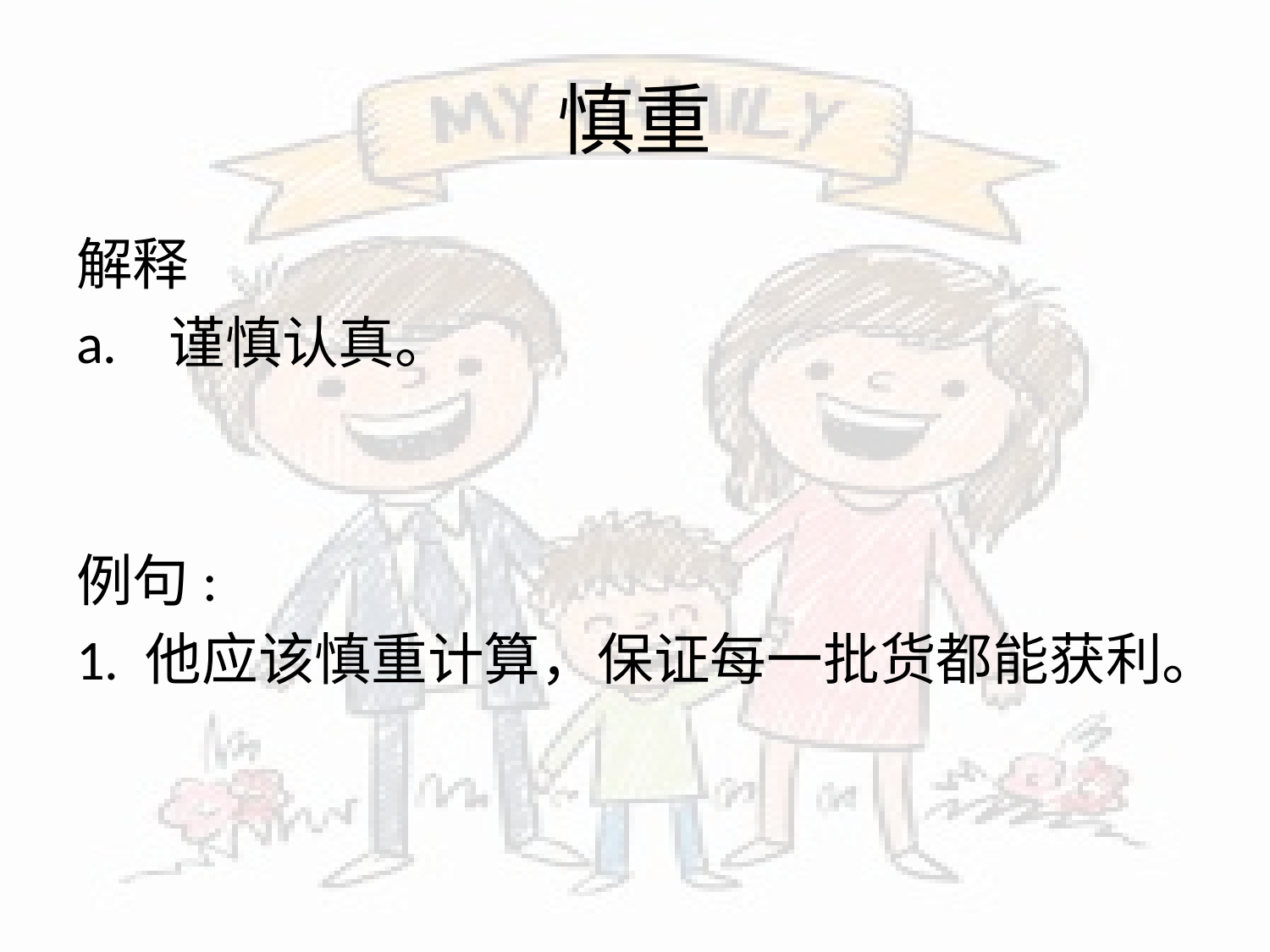

# 慎重
解释
a.   谨慎认真。

例句:
1. 他应该慎重计算，保证每一批货都能获利。